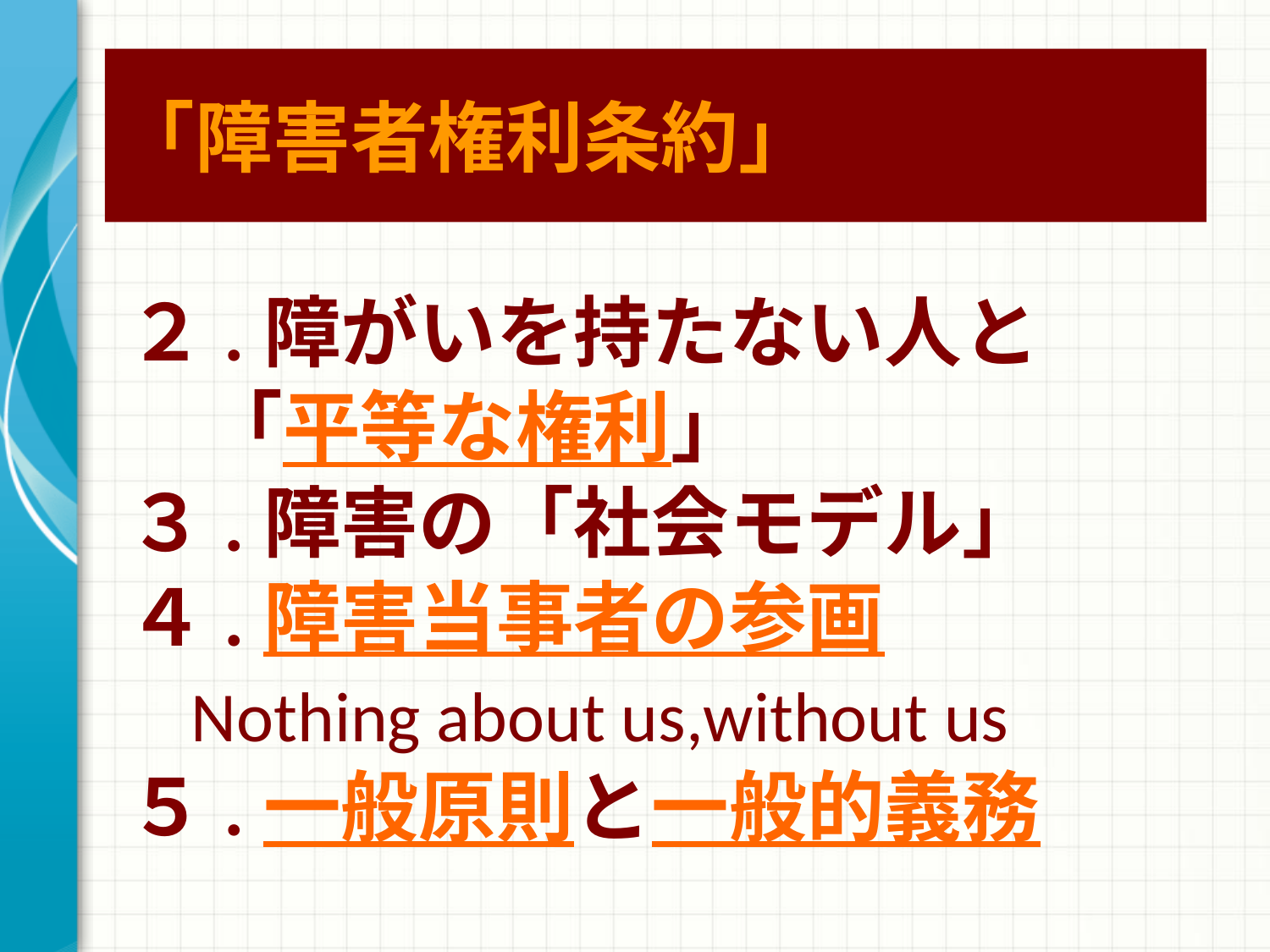

# 「障害者権利条約」
２.障がいを持たない人と
　「平等な権利」
３.障害の「社会モデル」
４.障害当事者の参画
    Nothing about us,without us
５.一般原則と一般的義務